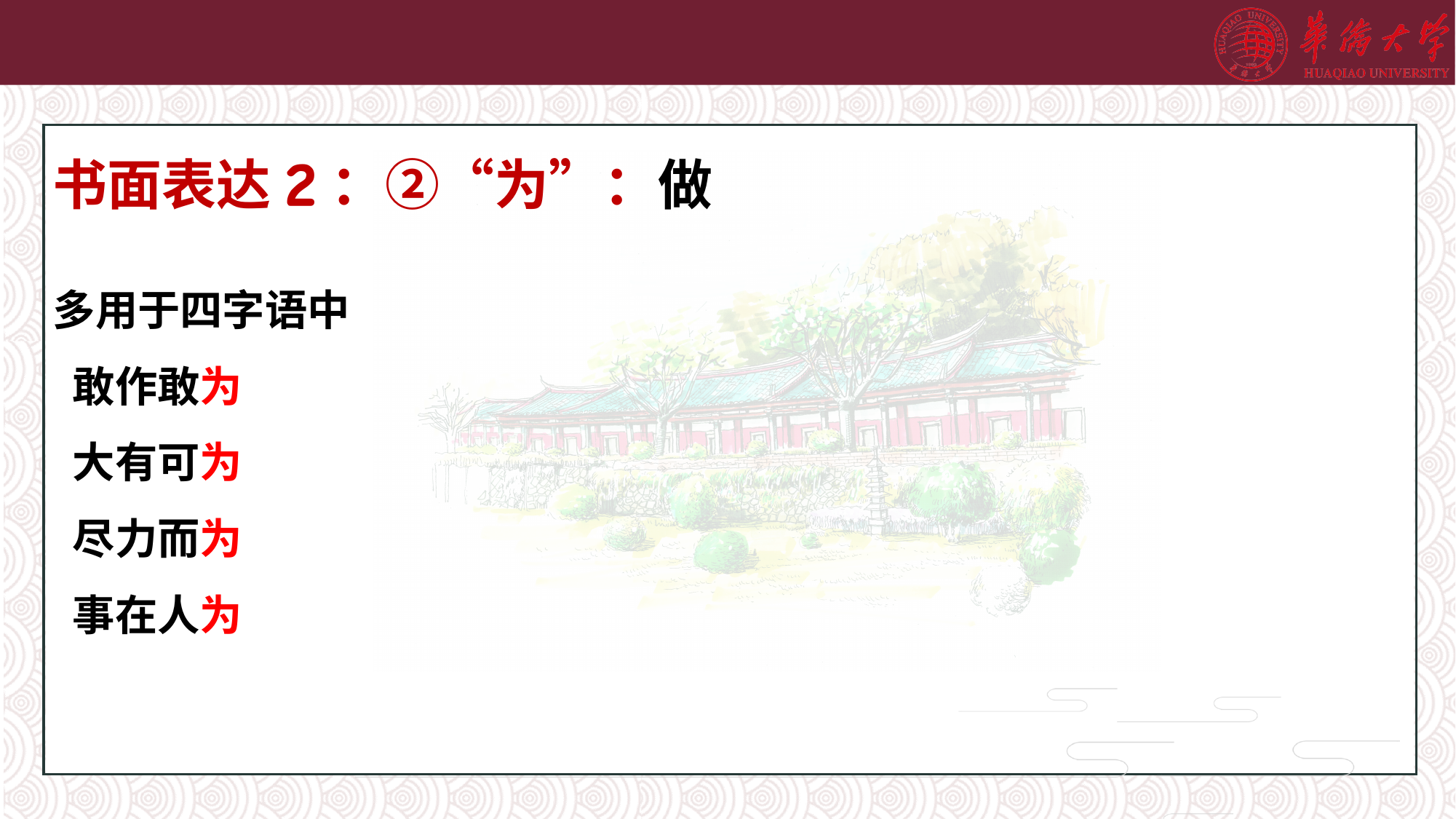

# 书面表达2：②“为”：做
多用于四字语中
 敢作敢为
 大有可为
 尽力而为
 事在人为